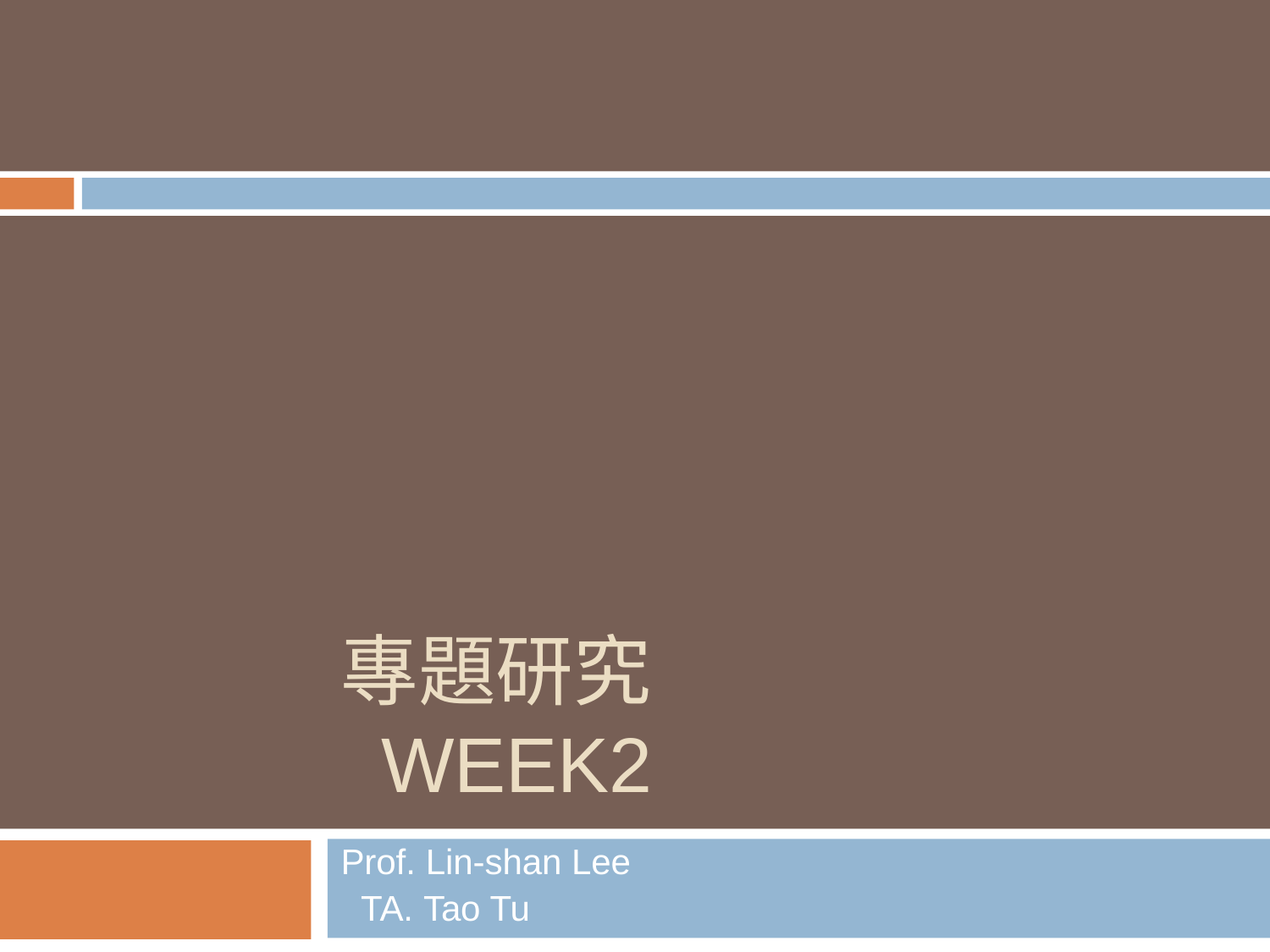

# 專題研究 WEEK2
Prof. Lin-shan Lee
  TA. Tao Tu